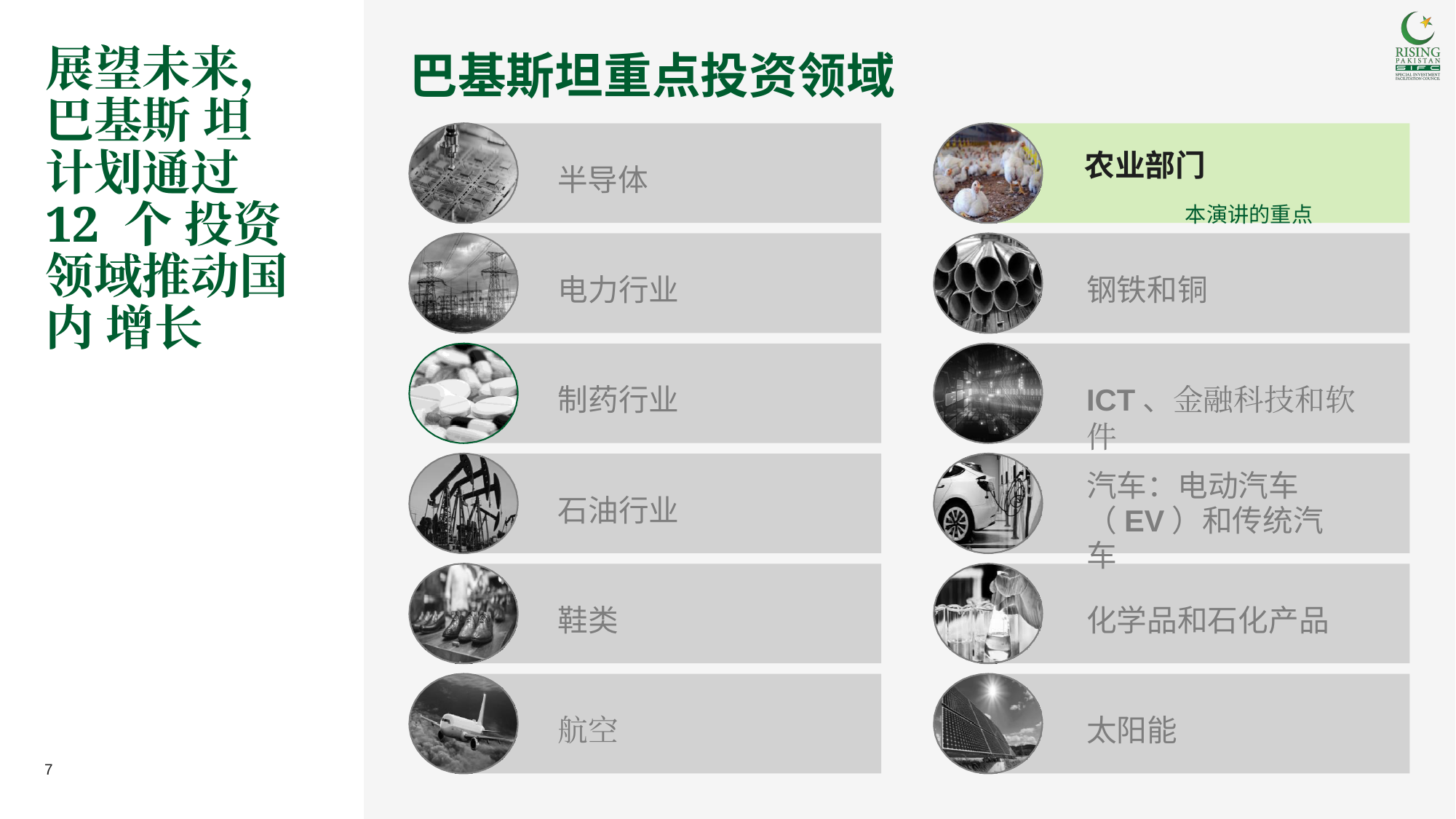

巴基斯坦重点投资领域
展望未来，巴基斯 坦计划通过 12 个 投资领域推动国内 增长

农业部门
本演讲的重点
半导体

电力行业
钢铁和铜

制药行业
ICT、金融科技和软件

汽车：电动汽车
（EV）和传统汽车
石油行业

鞋类
化学品和石化产品

航空
太阳能
7